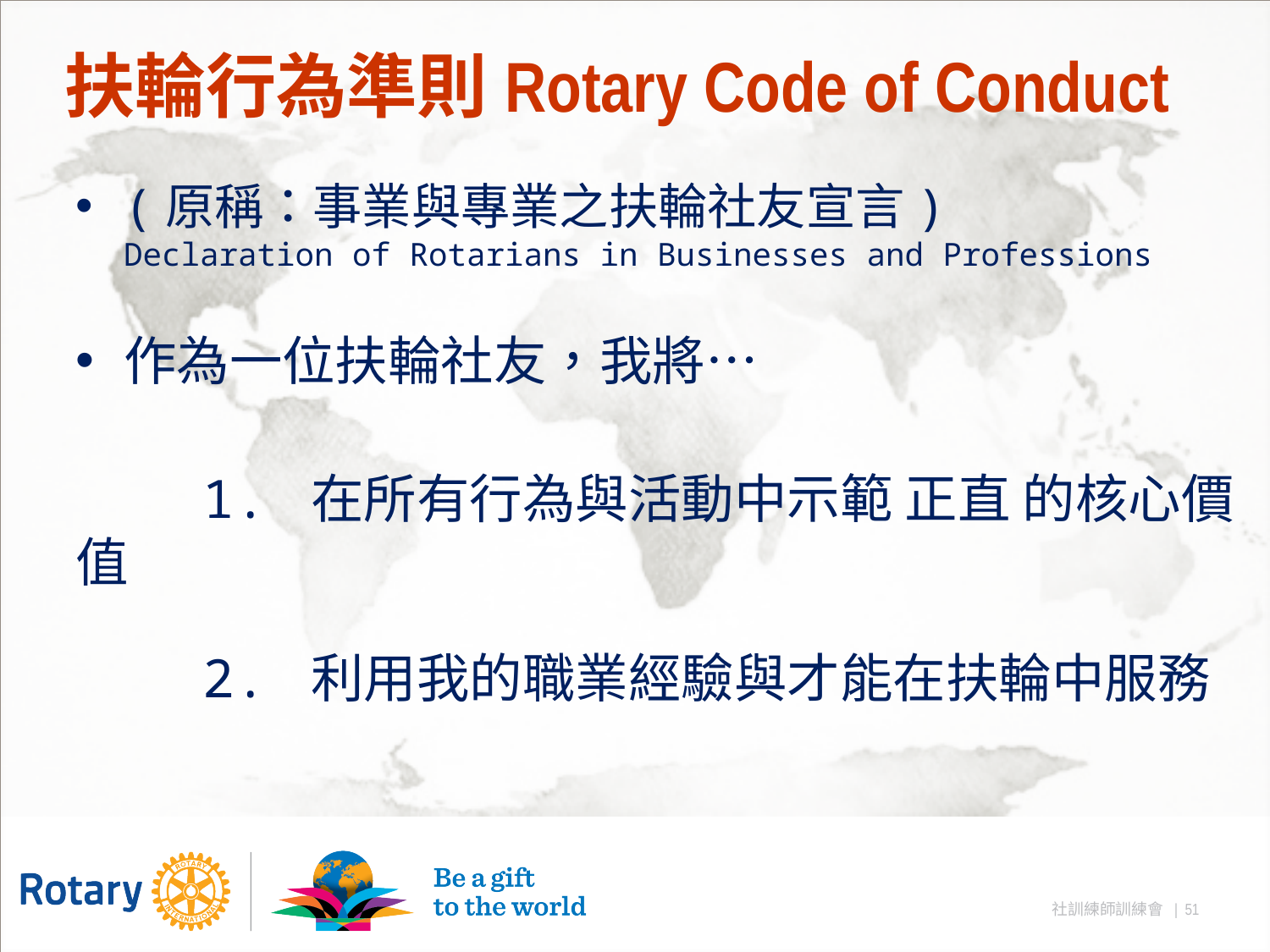

# 扶輪行為準則Rotary Code of Conduct
(原稱：事業與專業之扶輪社友宣言)
Declaration of Rotarians in Businesses and Professions

作為一位扶輪社友，我將…
	1. 在所有行為與活動中示範 正直 的核心價值
	2. 利用我的職業經驗與才能在扶輪中服務